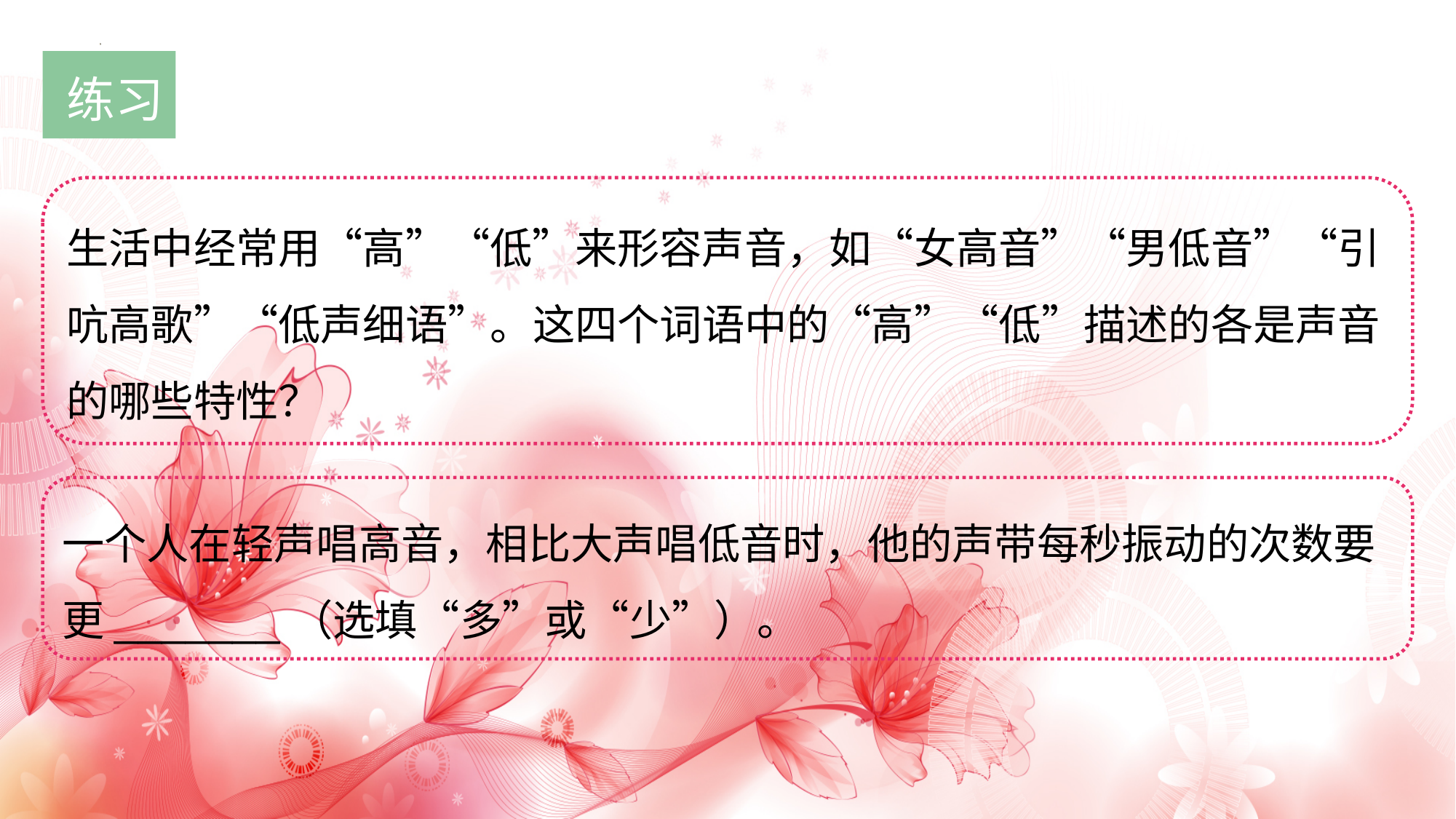

练习
生活中经常用“高”“低”来形容声音，如“女高音”“男低音”“引吭高歌”“低声细语”。这四个词语中的“高”“低”描述的各是声音的哪些特性？
一个人在轻声唱高音，相比大声唱低音时，他的声带每秒振动的次数要更_______（选填“多”或“少”）。